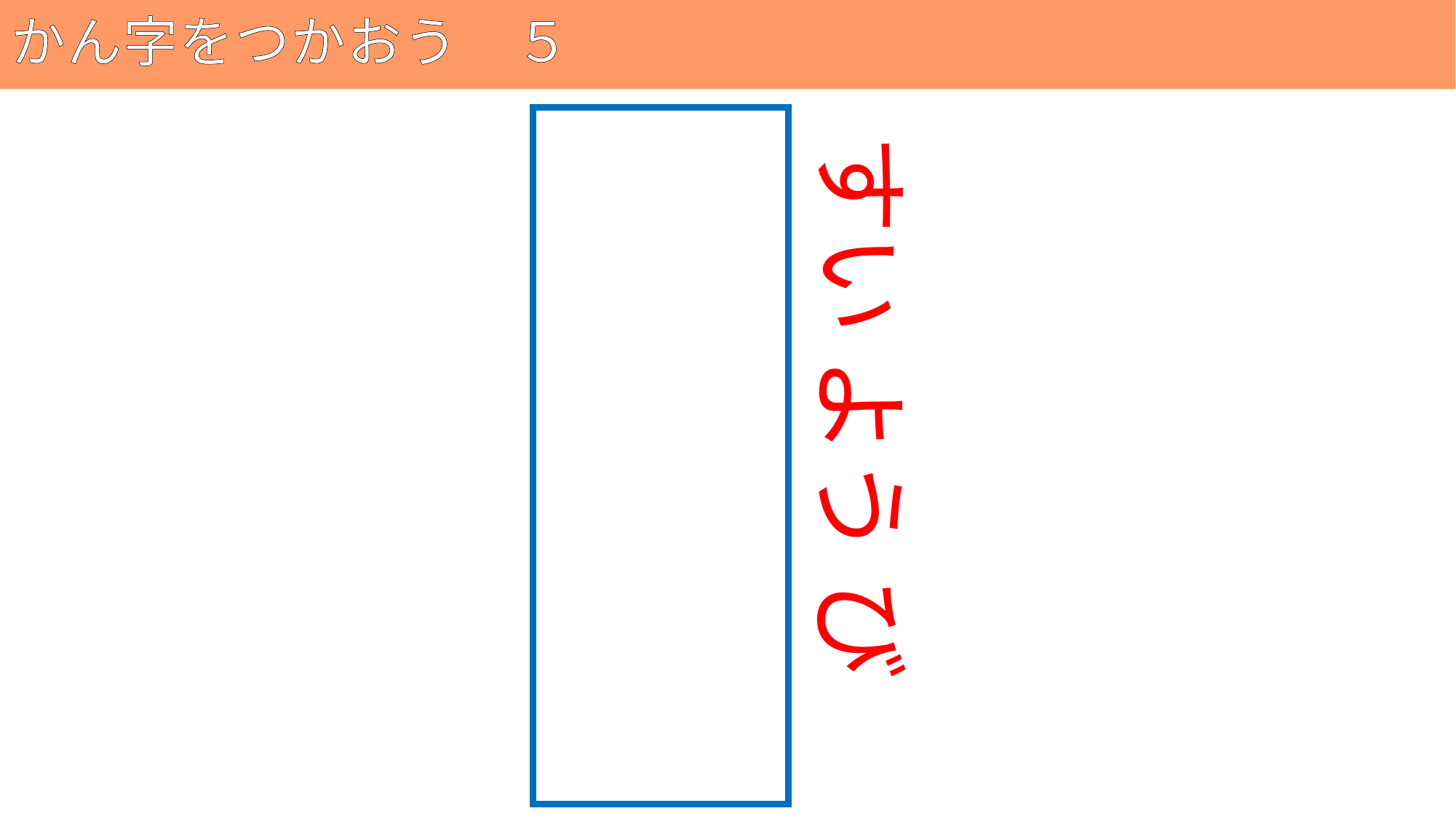

# かん字をつかおう　５
69

水曜日
すい よう び